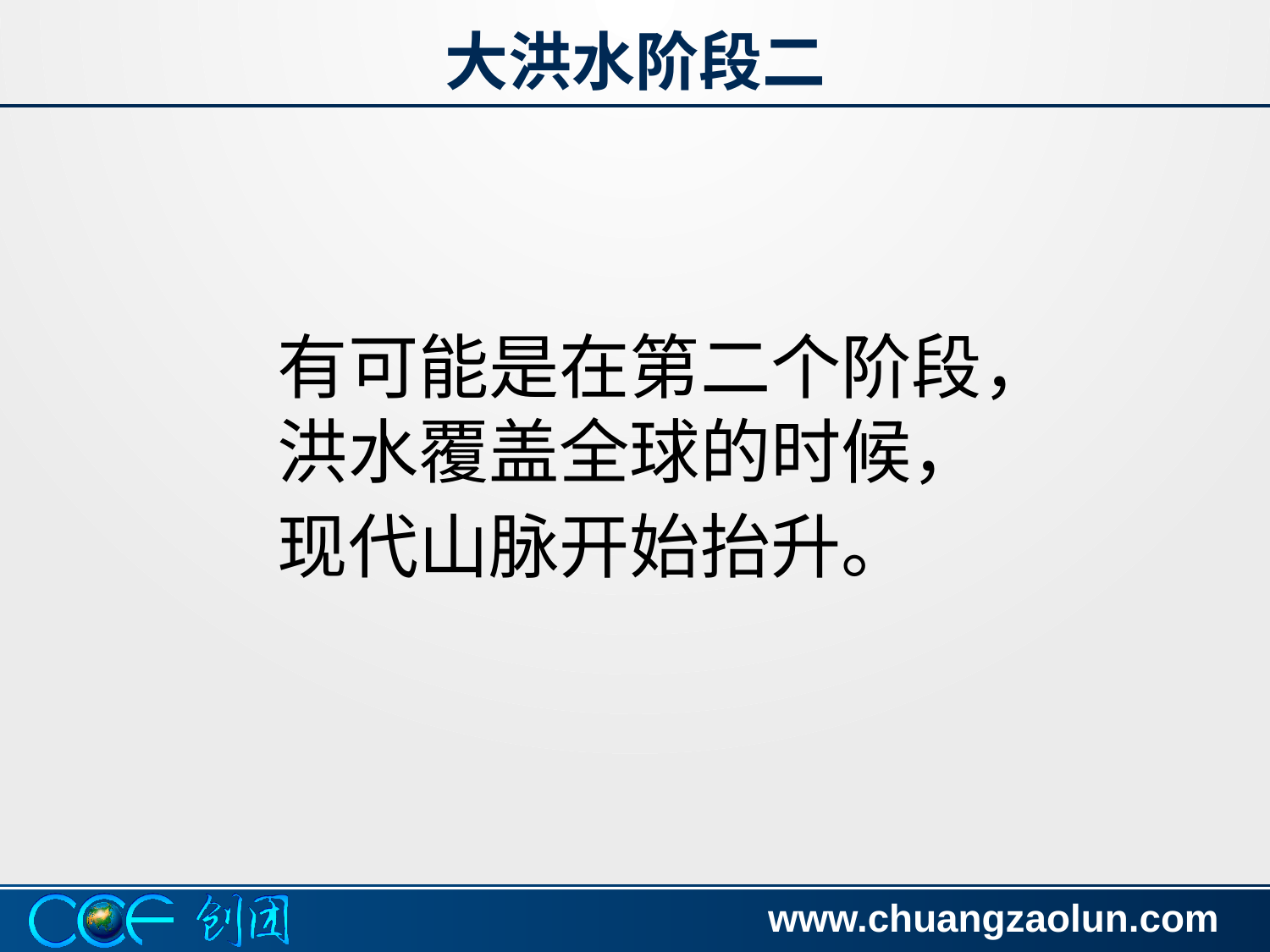

# 大洪水阶段二
有可能是在第二个阶段，洪水覆盖全球的时候，
现代山脉开始抬升。